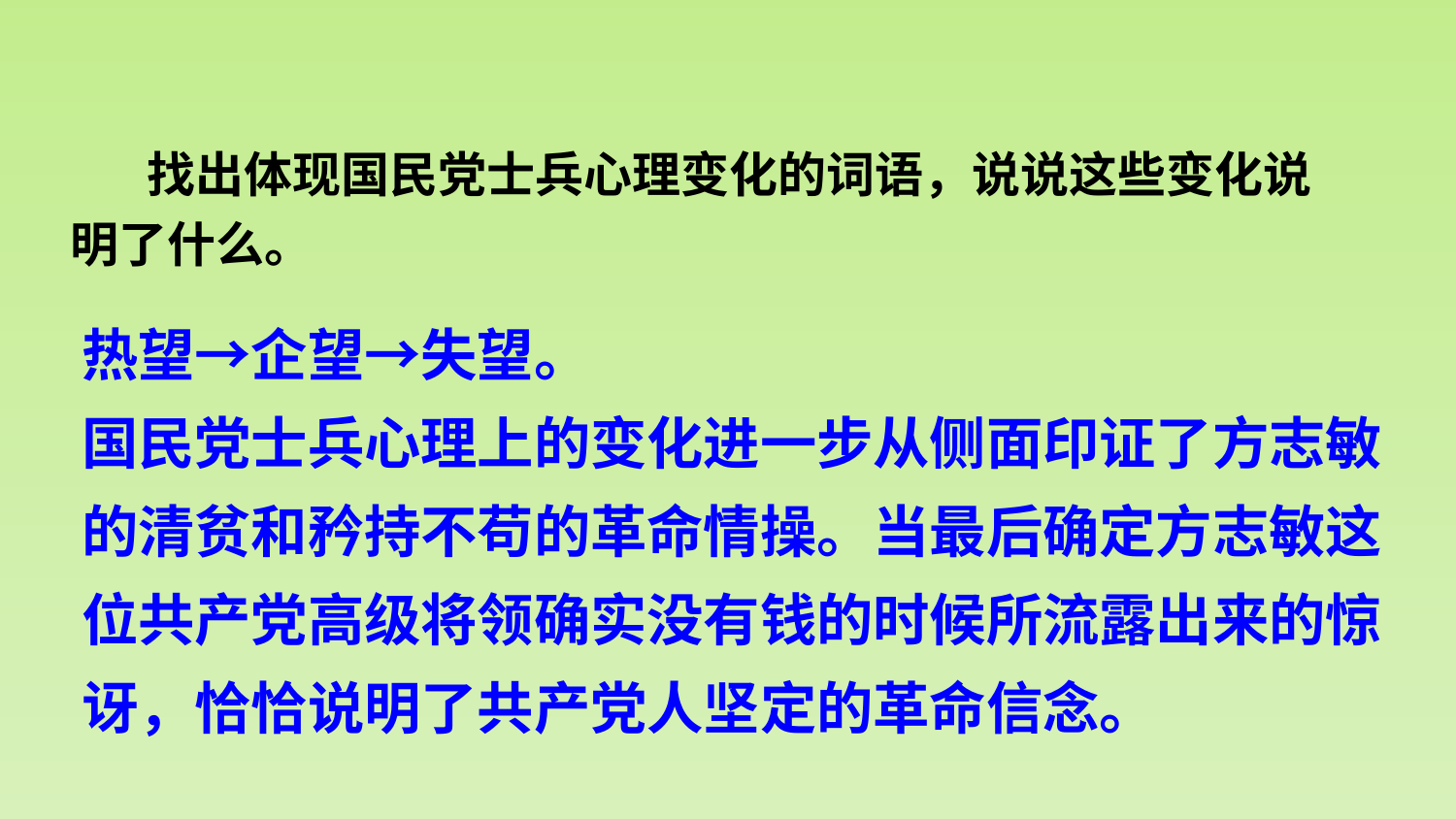

找出体现国民党士兵心理变化的词语，说说这些变化说明了什么。
热望→企望→失望。
国民党士兵心理上的变化进一步从侧面印证了方志敏的清贫和矜持不苟的革命情操。当最后确定方志敏这位共产党高级将领确实没有钱的时候所流露出来的惊讶，恰恰说明了共产党人坚定的革命信念。